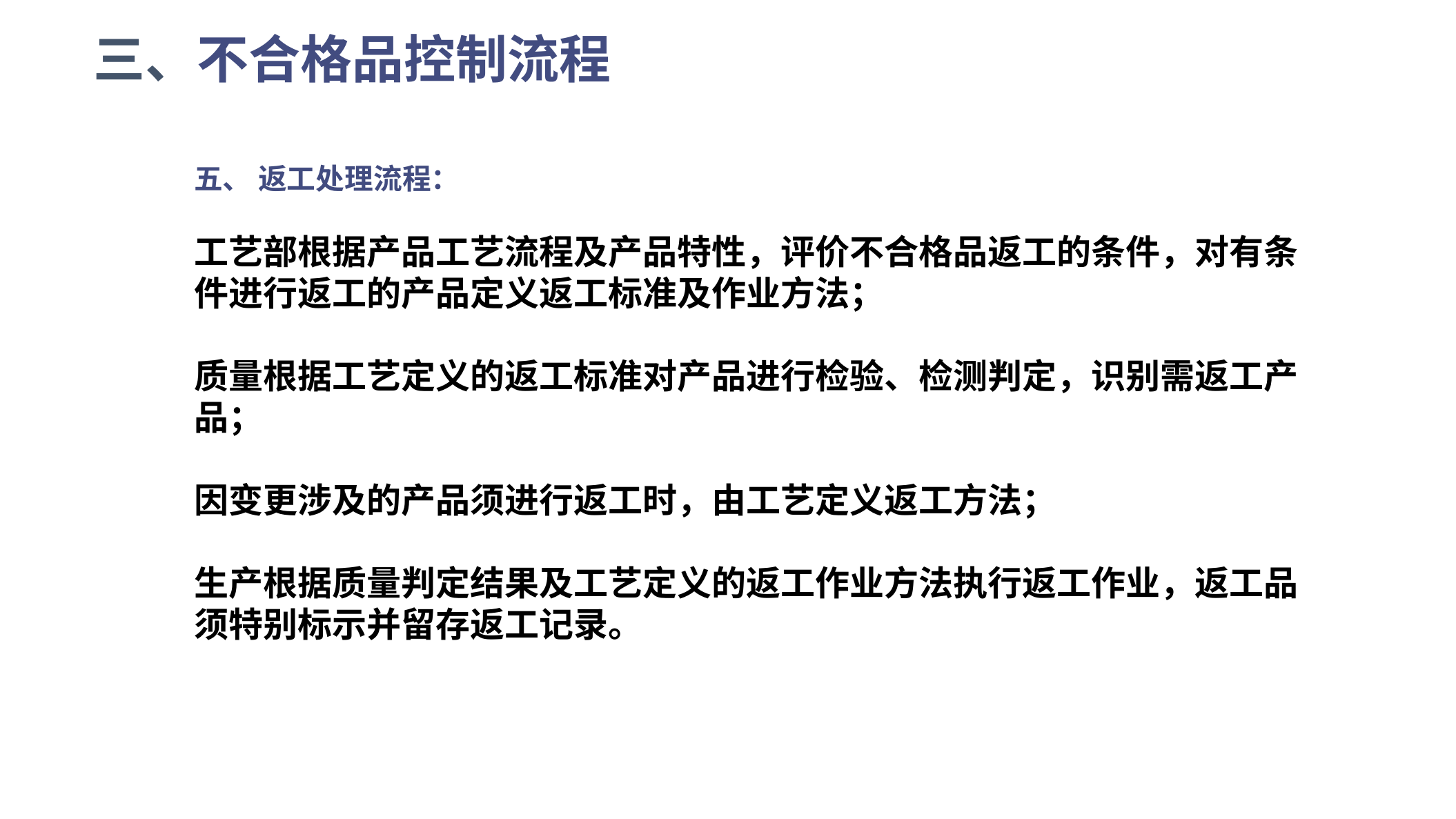

三、不合格品控制流程
五、 返工处理流程：

工艺部根据产品工艺流程及产品特性，评价不合格品返工的条件，对有条件进行返工的产品定义返工标准及作业方法；
质量根据工艺定义的返工标准对产品进行检验、检测判定，识别需返工产品；
因变更涉及的产品须进行返工时，由工艺定义返工方法；

生产根据质量判定结果及工艺定义的返工作业方法执行返工作业，返工品须特别标示并留存返工记录。